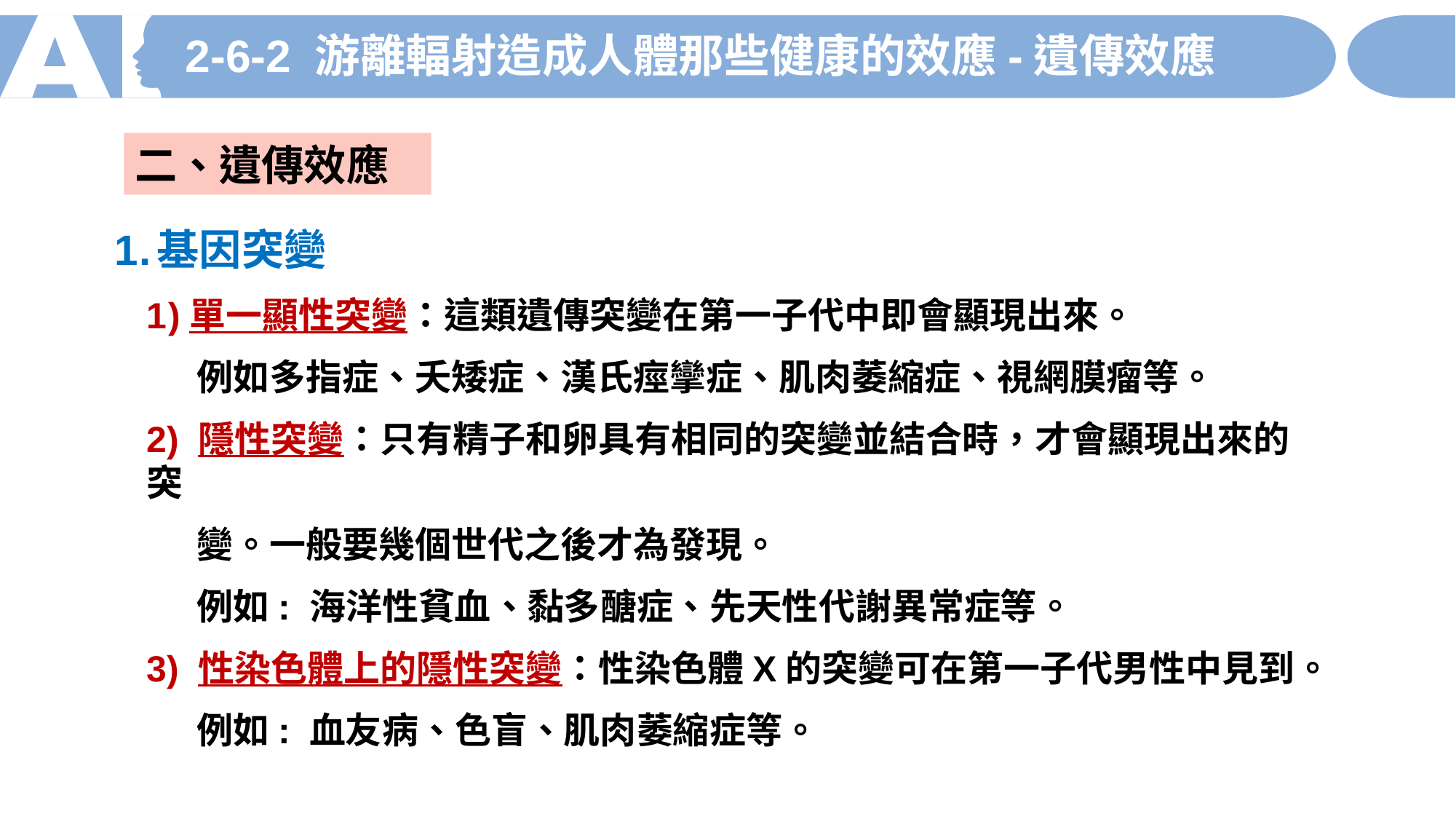

2-6-2 游離輻射造成人體那些健康的效應-遺傳效應
二、遺傳效應
基因突變
單一顯性突變：這類遺傳突變在第一子代中即會顯現出來。
     例如多指症、夭矮症、漢氏痙攣症、肌肉萎縮症、視網膜瘤等。
2) 隱性突變：只有精子和卵具有相同的突變並結合時，才會顯現出來的突
     變。一般要幾個世代之後才為發現。
     例如: 海洋性貧血、黏多醣症、先天性代謝異常症等。
3) 性染色體上的隱性突變：性染色體X的突變可在第一子代男性中見到。
     例如: 血友病、色盲、肌肉萎縮症等。